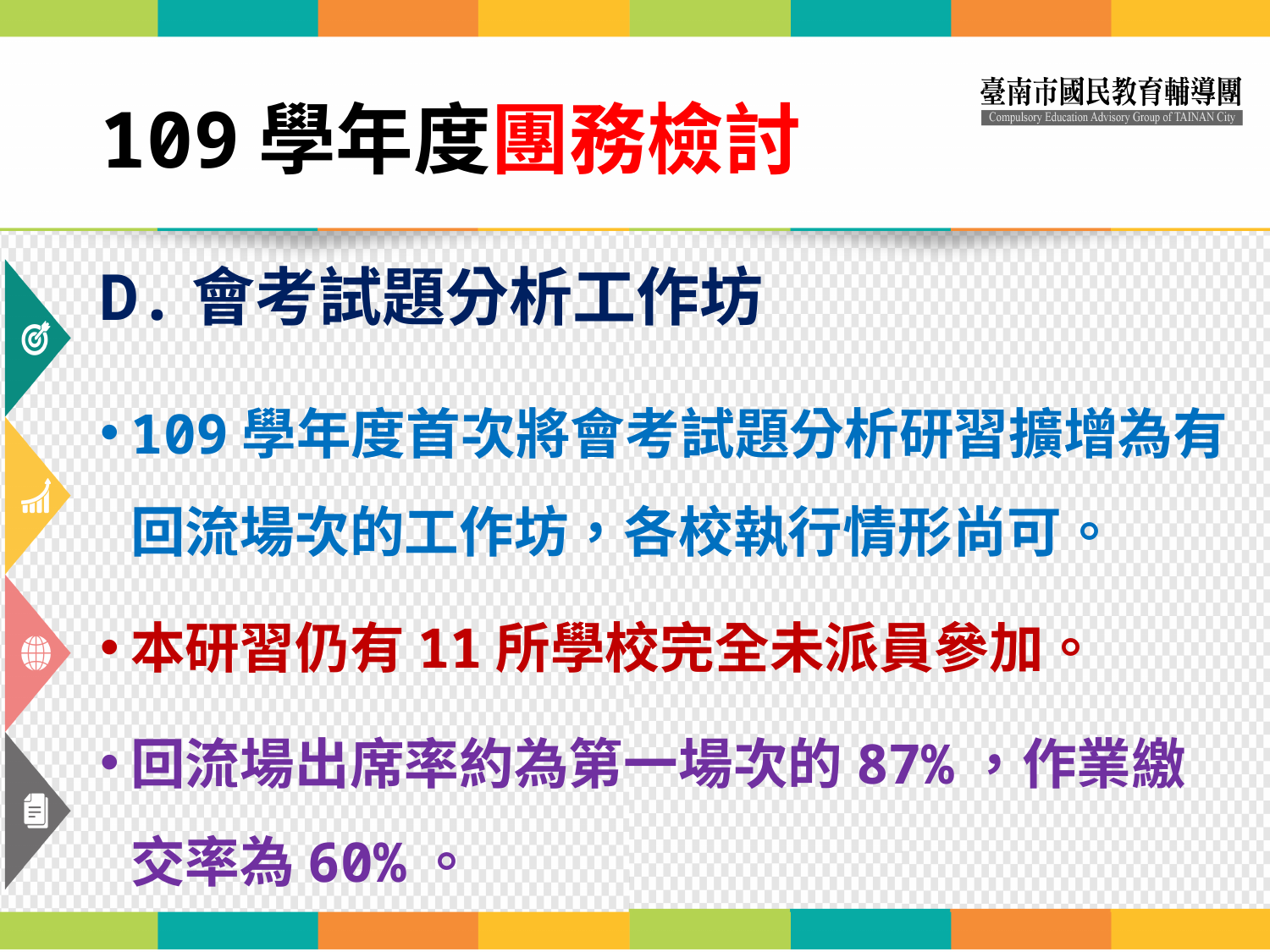

# 109學年度團務檢討
D.會考試題分析工作坊
109學年度首次將會考試題分析研習擴增為有回流場次的工作坊，各校執行情形尚可。
本研習仍有11所學校完全未派員參加。
回流場出席率約為第一場次的87%，作業繳交率為60%。